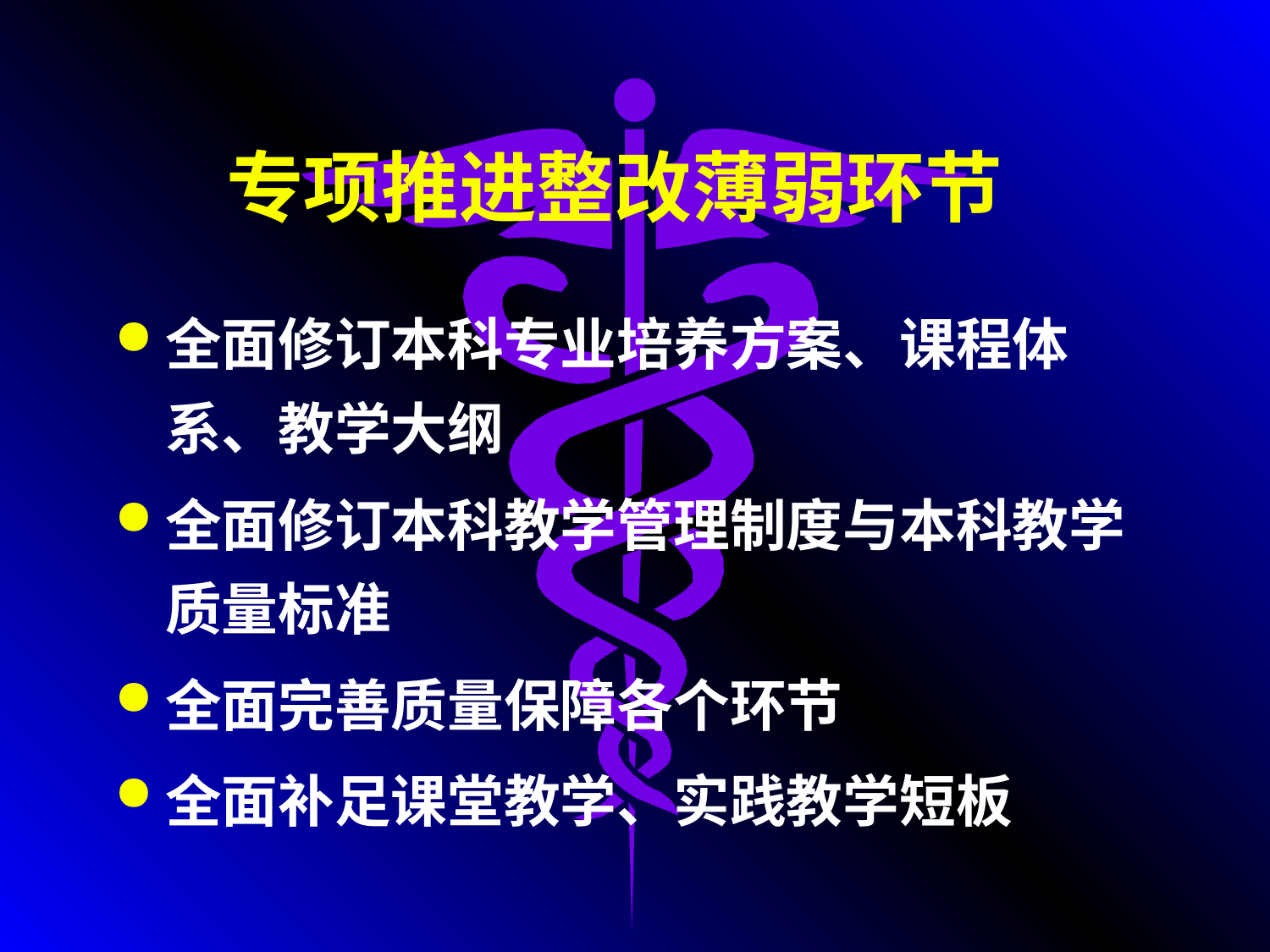

# 专项推进整改薄弱环节
全面修订本科专业培养方案、课程体系、教学大纲
全面修订本科教学管理制度与本科教学质量标准
全面完善质量保障各个环节
全面补足课堂教学、实践教学短板